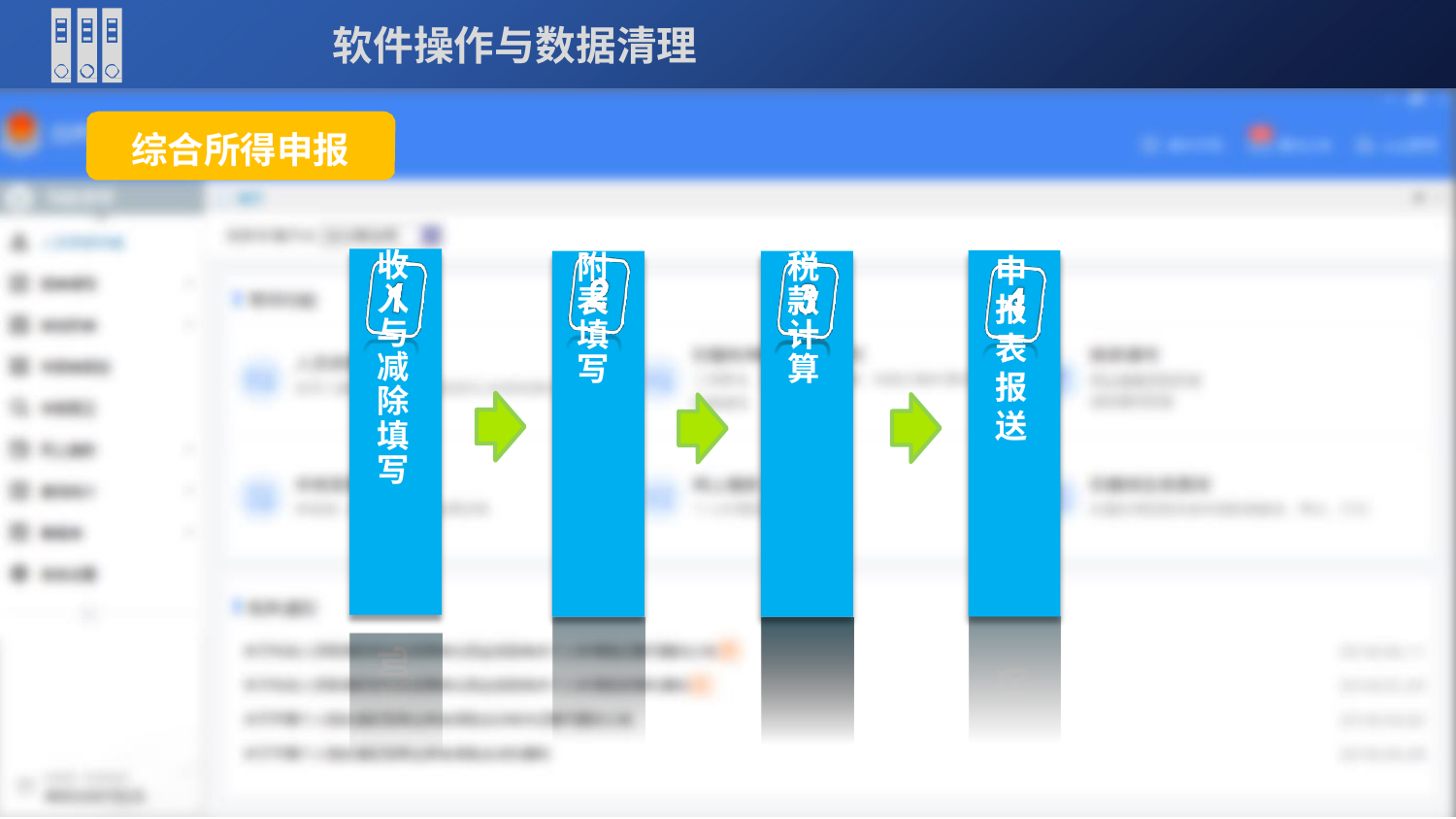

软件操作与数据清理

综合所得申报

收 入 与 减 除 填 写

申 报 表 报 送

附 表 填 写

税 款 计 算